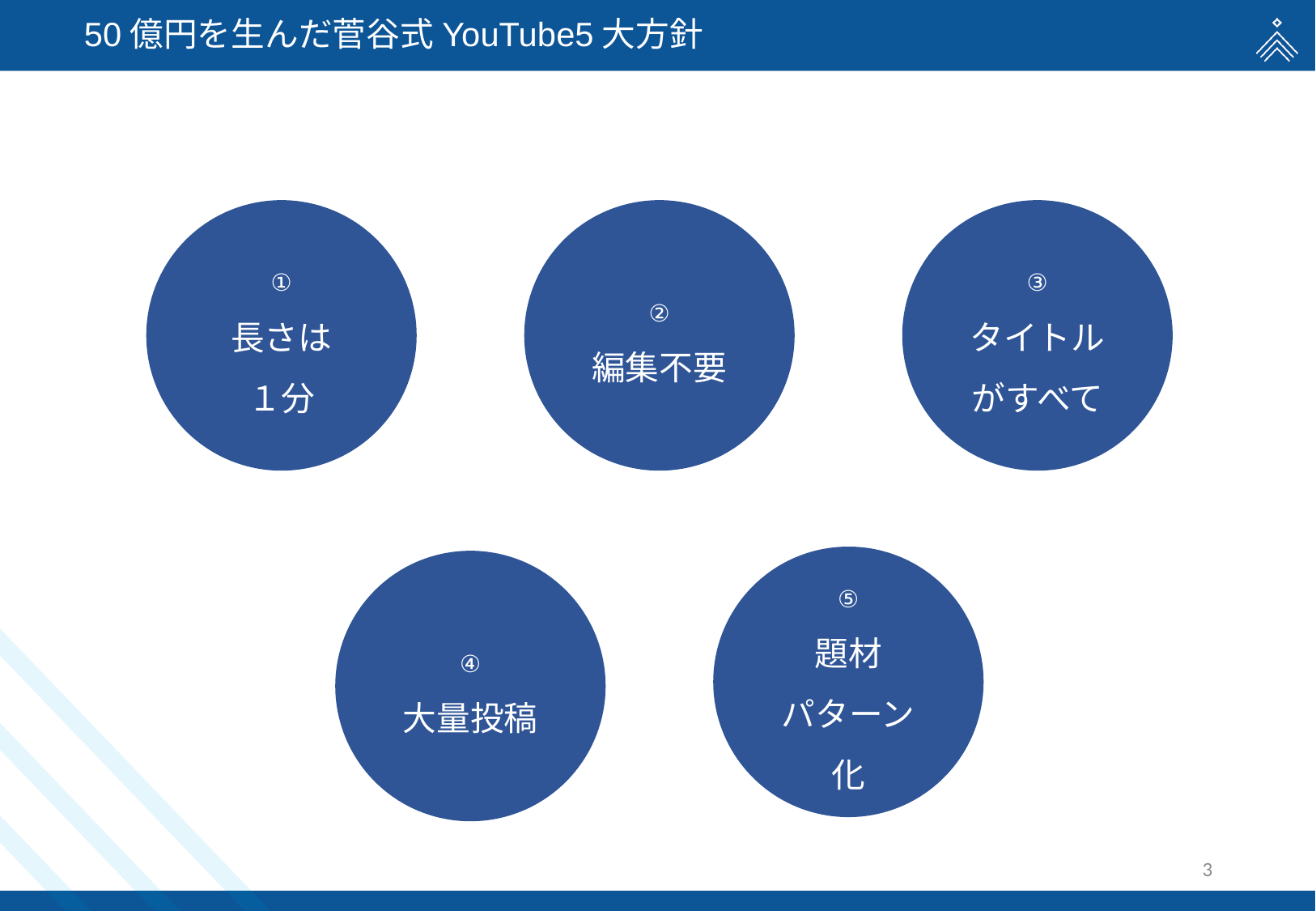

# 50億円を生んだ菅谷式YouTube5大方針
①
長さは
１分
②
編集不要
③
タイトルがすべて
⑤
題材
パターン化
④
大量投稿
3